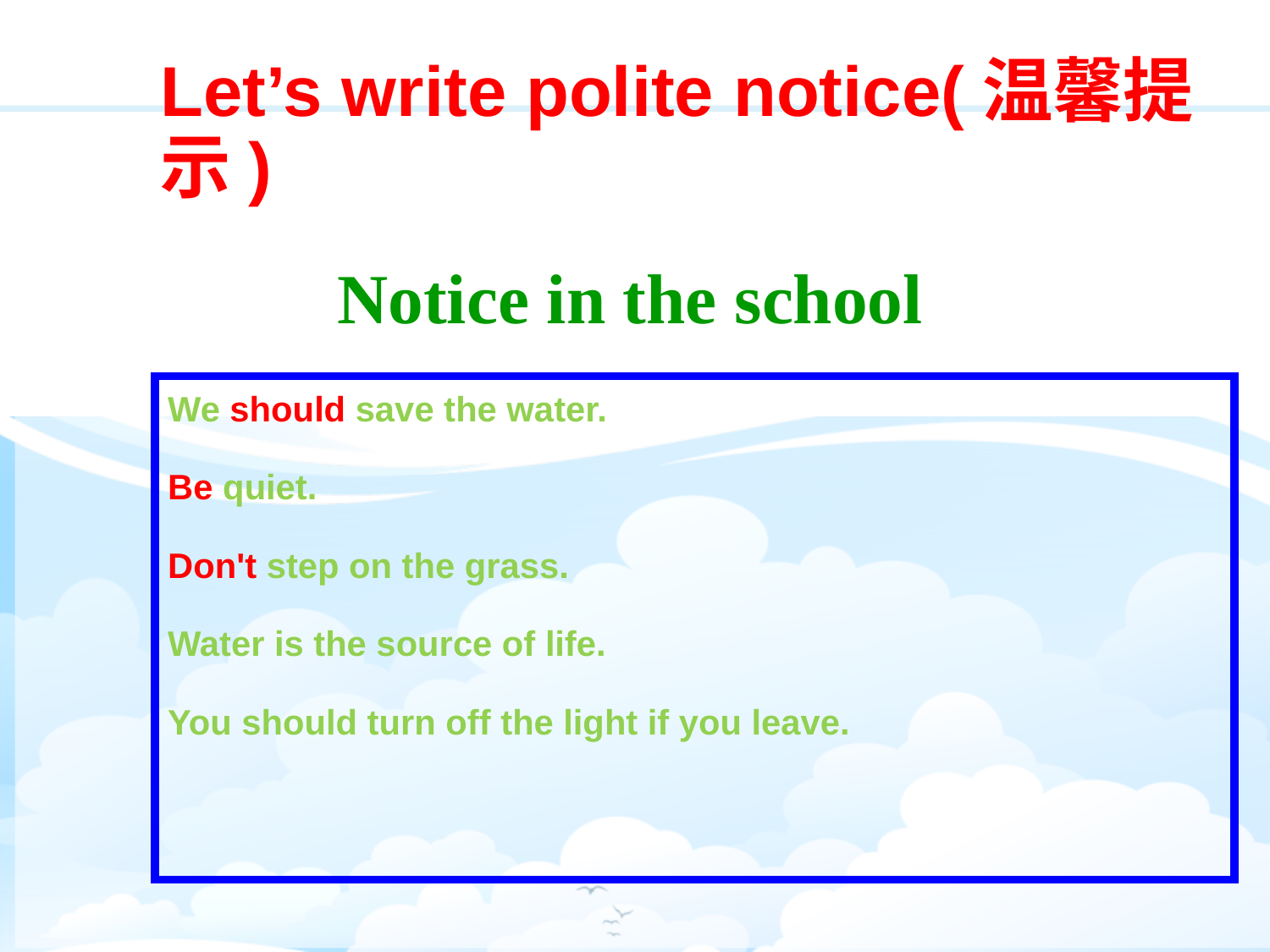

# Let’s write polite notice(温馨提示)
Notice in the school
We should save the water.
Be quiet.
Don't step on the grass.
Water is the source of life.
You should turn off the light if you leave.